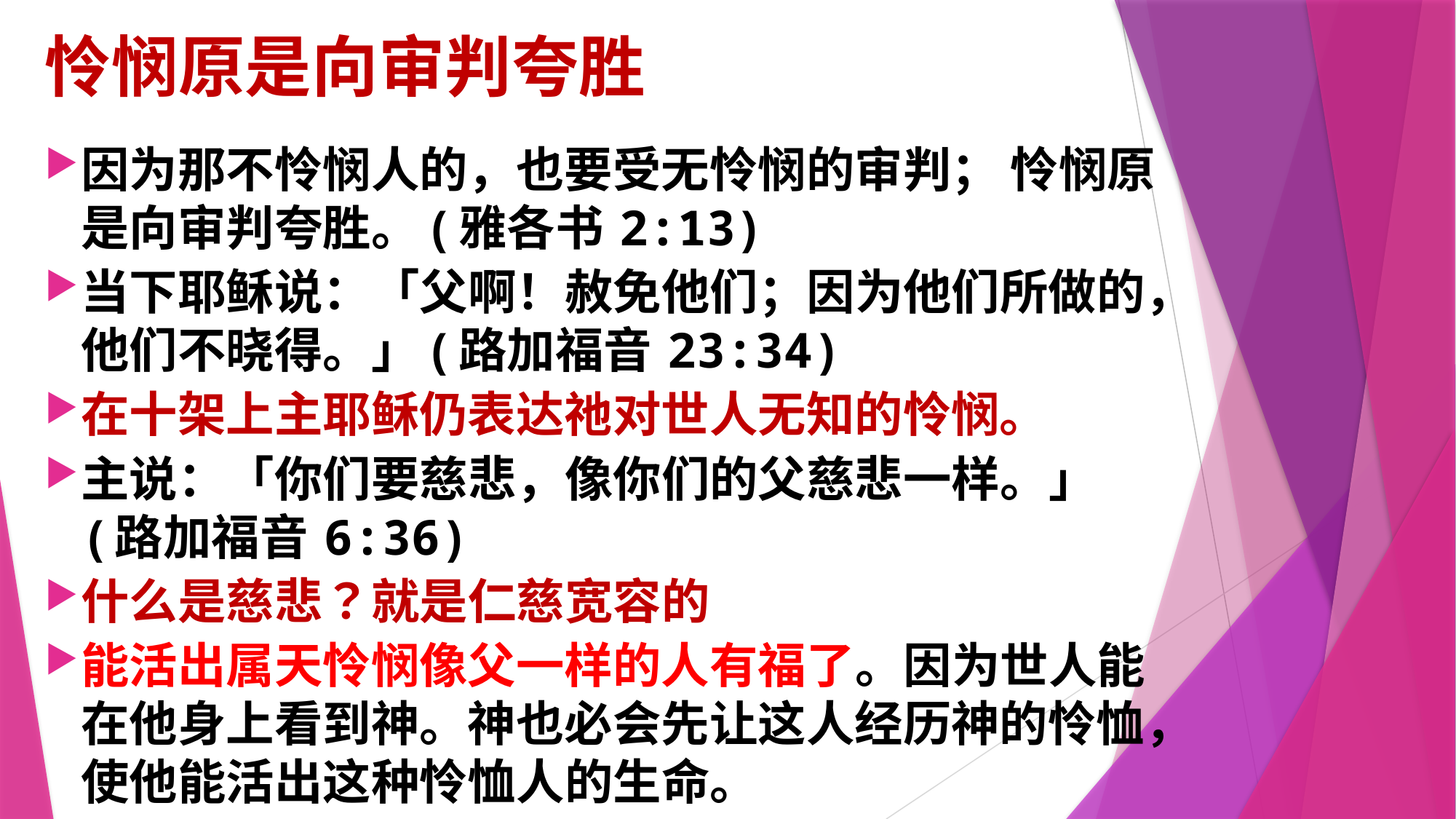

# 怜悯原是向审判夸胜
因为那不怜悯人的，也要受无怜悯的审判； 怜悯原是向审判夸胜。(雅各书 2:13)
当下耶稣说：「父啊！赦免他们；因为他们所做的，他们不晓得。」(路加福音 23:34)
在十架上主耶稣仍表达祂对世人无知的怜悯。
主说：「你们要慈悲，像你们的父慈悲一样。」(路加福音 6:36)
什么是慈悲？就是仁慈宽容的
能活出属天怜悯像父一样的人有福了。因为世人能在他身上看到神。神也必会先让这人经历神的怜恤，使他能活出这种怜恤人的生命。